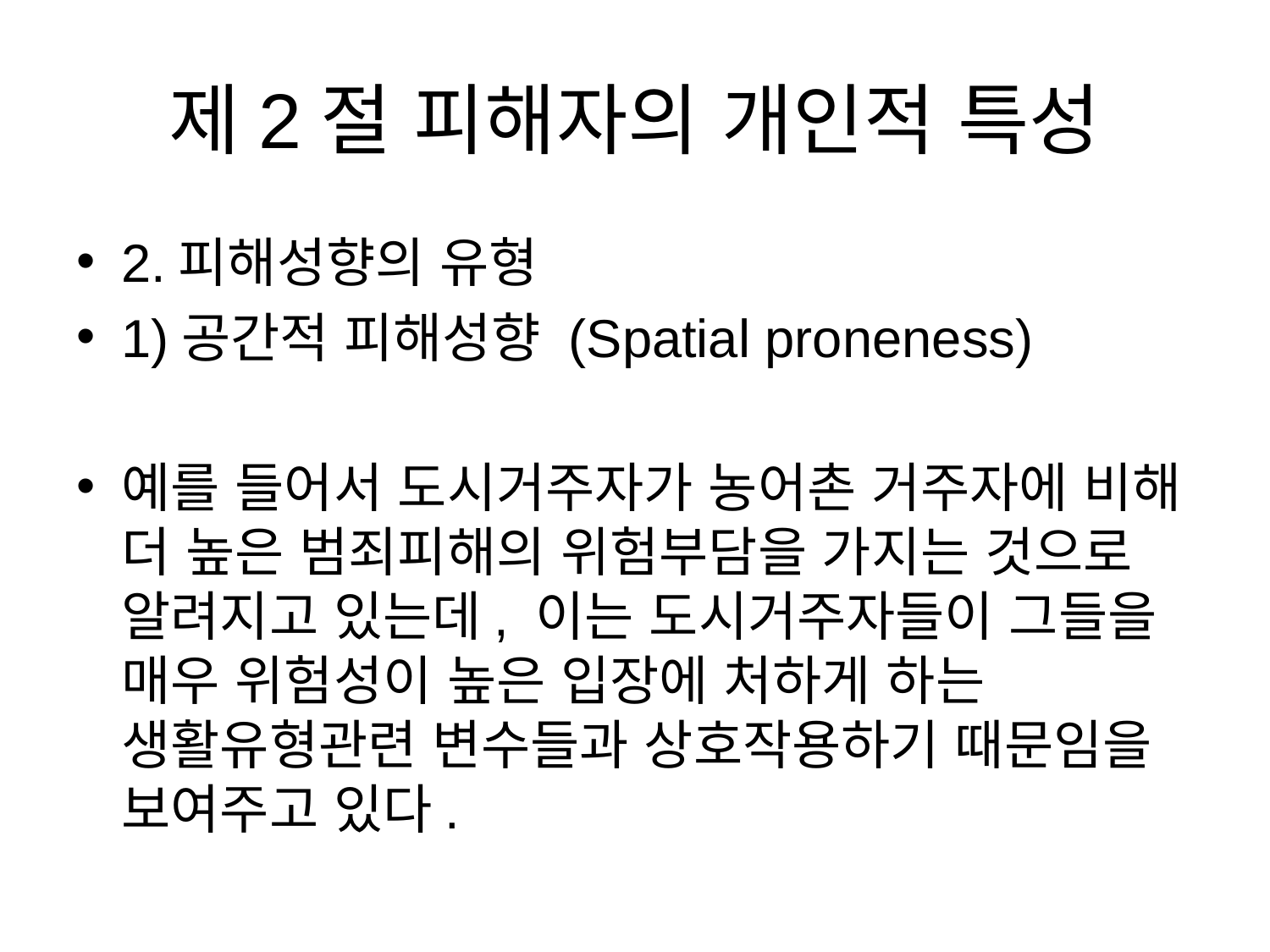

# 제2절 피해자의 개인적 특성
2.피해성향의 유형
1)공간적 피해성향 (Spatial proneness)

예를 들어서 도시거주자가 농어촌 거주자에 비해 더 높은 범죄피해의 위험부담을 가지는 것으로 알려지고 있는데, 이는 도시거주자들이 그들을 매우 위험성이 높은 입장에 처하게 하는 생활유형관련 변수들과 상호작용하기 때문임을 보여주고 있다.